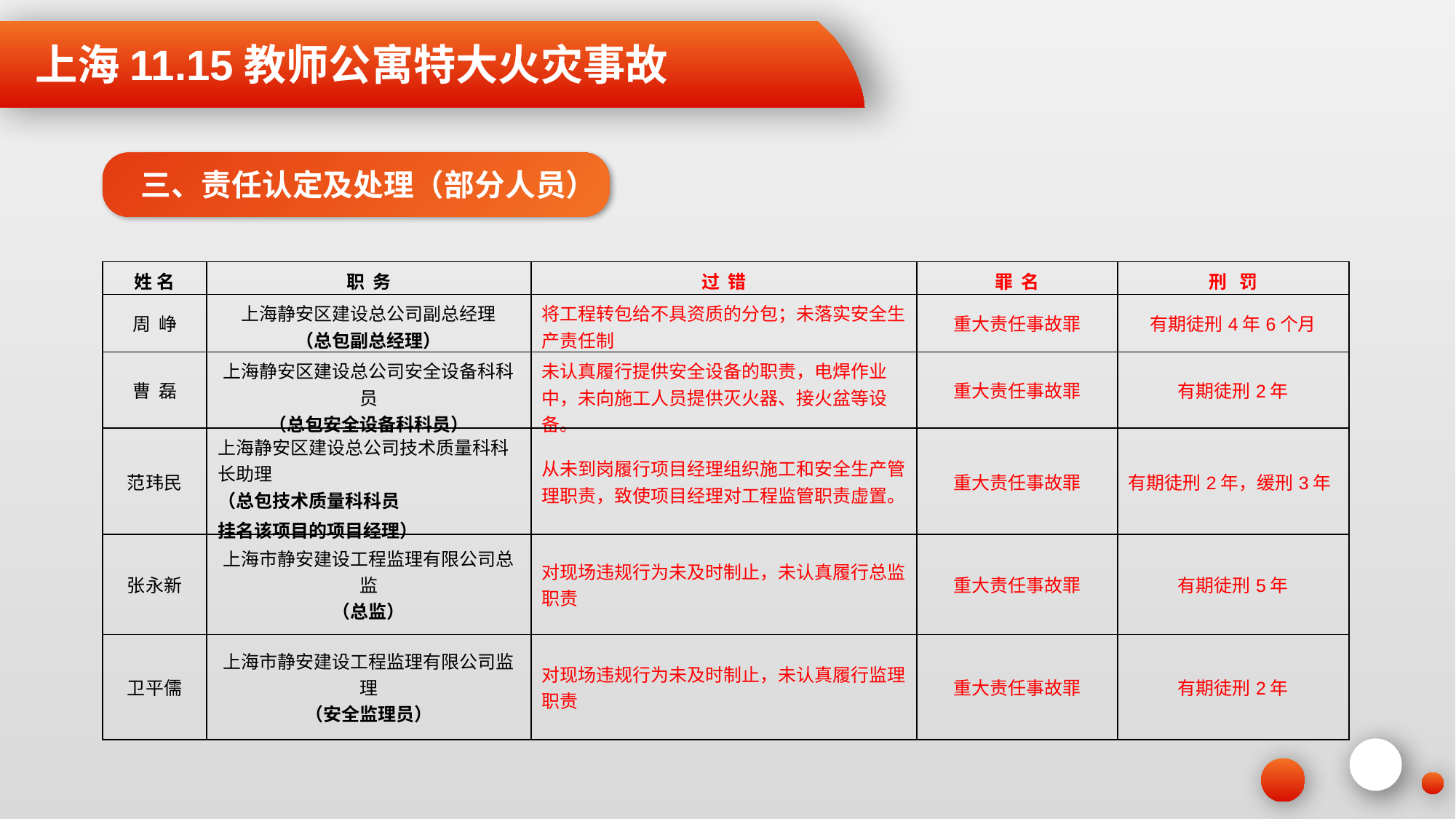

上海11.15教师公寓特大火灾事故

三、责任认定及处理（部分人员）
| 姓 名 | 职 务 | 过 错 | 罪 名 | 刑 罚 |
| --- | --- | --- | --- | --- |
| 周 峥 | 上海静安区建设总公司副总经理 （总包副总经理） | 将工程转包给不具资质的分包；未落实安全生产责任制 | 重大责任事故罪 | 有期徒刑4年6个月 |
| 曹 磊 | 上海静安区建设总公司安全设备科科员 （总包安全设备科科员） | 未认真履行提供安全设备的职责，电焊作业中，未向施工人员提供灭火器、接火盆等设备。 | 重大责任事故罪 | 有期徒刑2年 |
| 范玮民 | 上海静安区建设总公司技术质量科科长助理 （总包技术质量科科员 挂名该项目的项目经理） | 从未到岗履行项目经理组织施工和安全生产管理职责，致使项目经理对工程监管职责虚置。 | 重大责任事故罪 | 有期徒刑2年，缓刑3年 |
| 张永新 | 上海市静安建设工程监理有限公司总监 （总监） | 对现场违规行为未及时制止，未认真履行总监职责 | 重大责任事故罪 | 有期徒刑5年 |
| 卫平儒 | 上海市静安建设工程监理有限公司监理 （安全监理员） | 对现场违规行为未及时制止，未认真履行监理职责 | 重大责任事故罪 | 有期徒刑2年 |